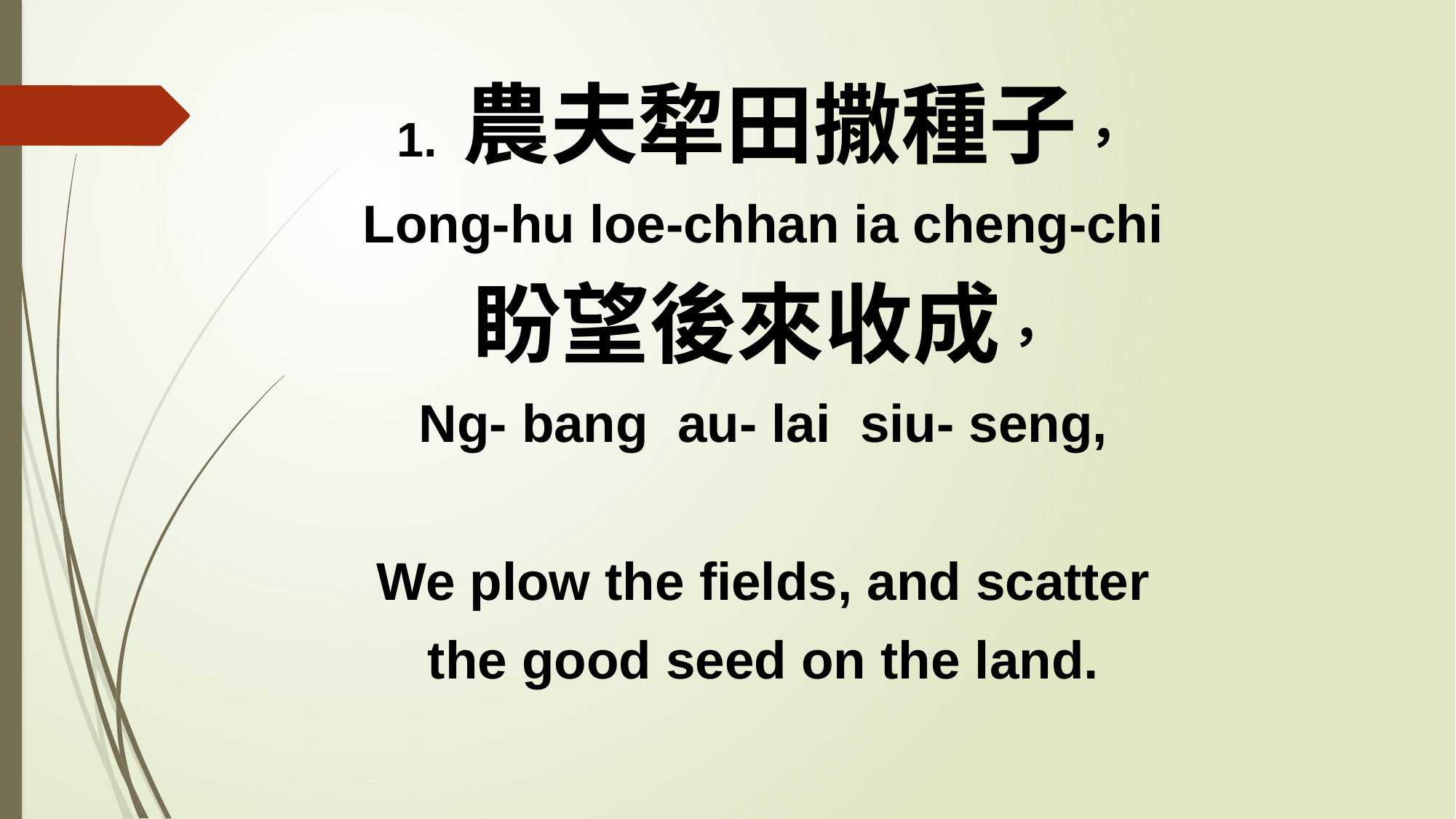

1. 農夫犂田撒種子，
Long-hu loe-chhan ia cheng-chi
盼望後來收成，
Ng- bang  au- lai  siu- seng,

We plow the fields, and scatter
the good seed on the land.